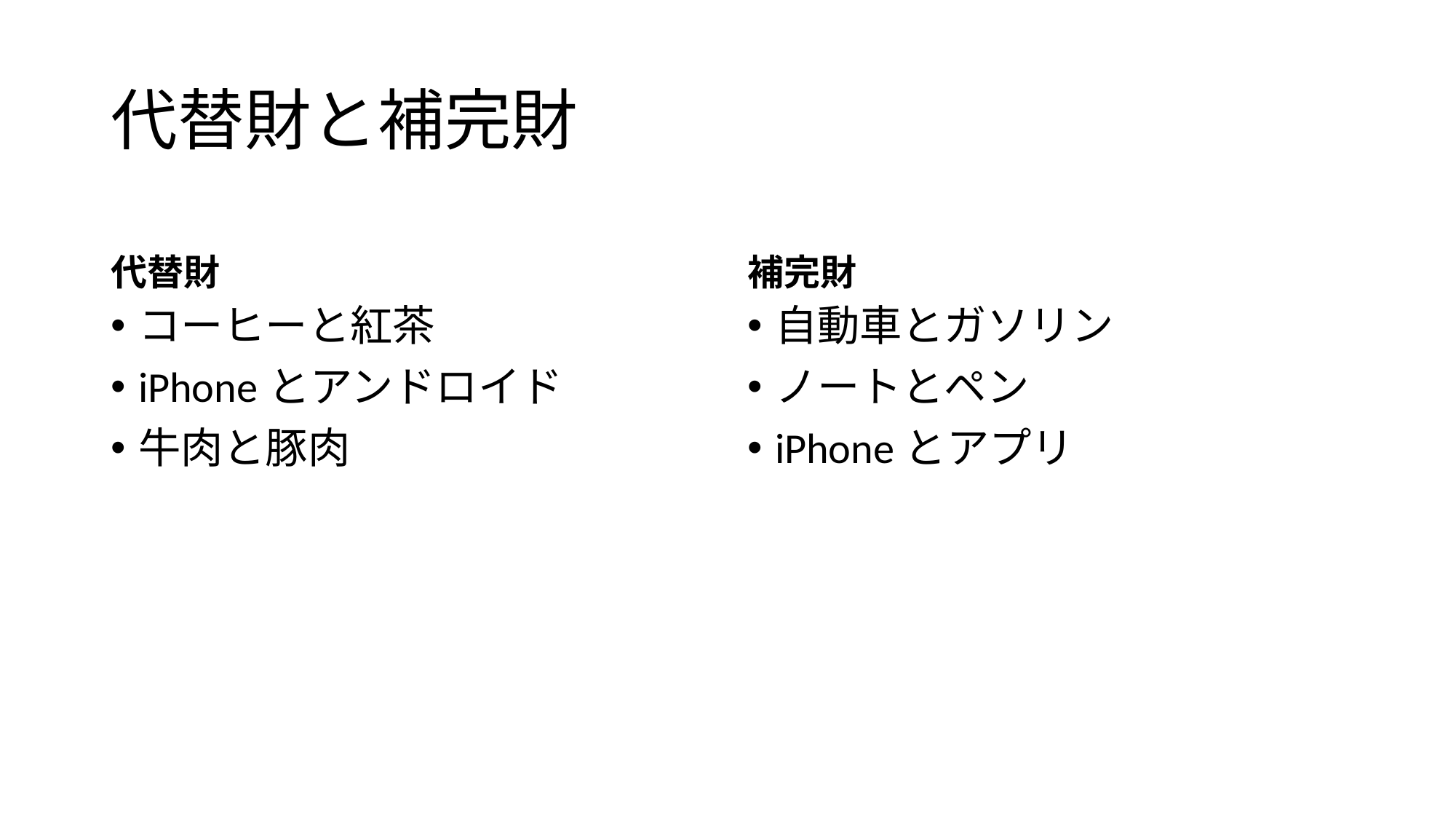

# 代替財と補完財
代替財
補完財
コーヒーと紅茶
iPhoneとアンドロイド
牛肉と豚肉
自動車とガソリン
ノートとペン
iPhoneとアプリ